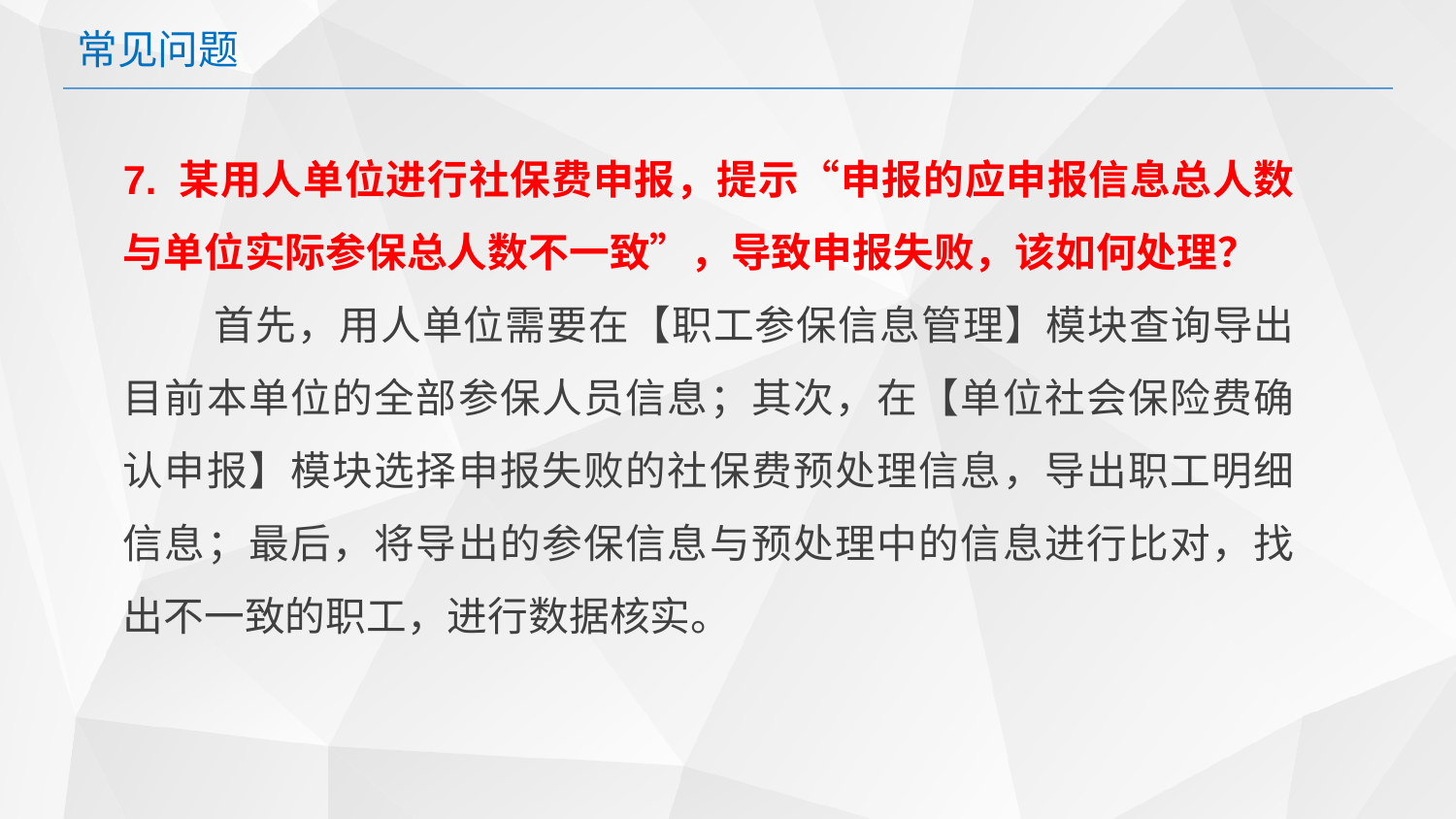

常见问题
7. 某用人单位进行社保费申报，提示“申报的应申报信息总人数与单位实际参保总人数不一致”，导致申报失败，该如何处理？
        首先，用人单位需要在【职工参保信息管理】模块查询导出目前本单位的全部参保人员信息；其次，在【单位社会保险费确认申报】模块选择申报失败的社保费预处理信息，导出职工明细信息；最后，将导出的参保信息与预处理中的信息进行比对，找出不一致的职工，进行数据核实。